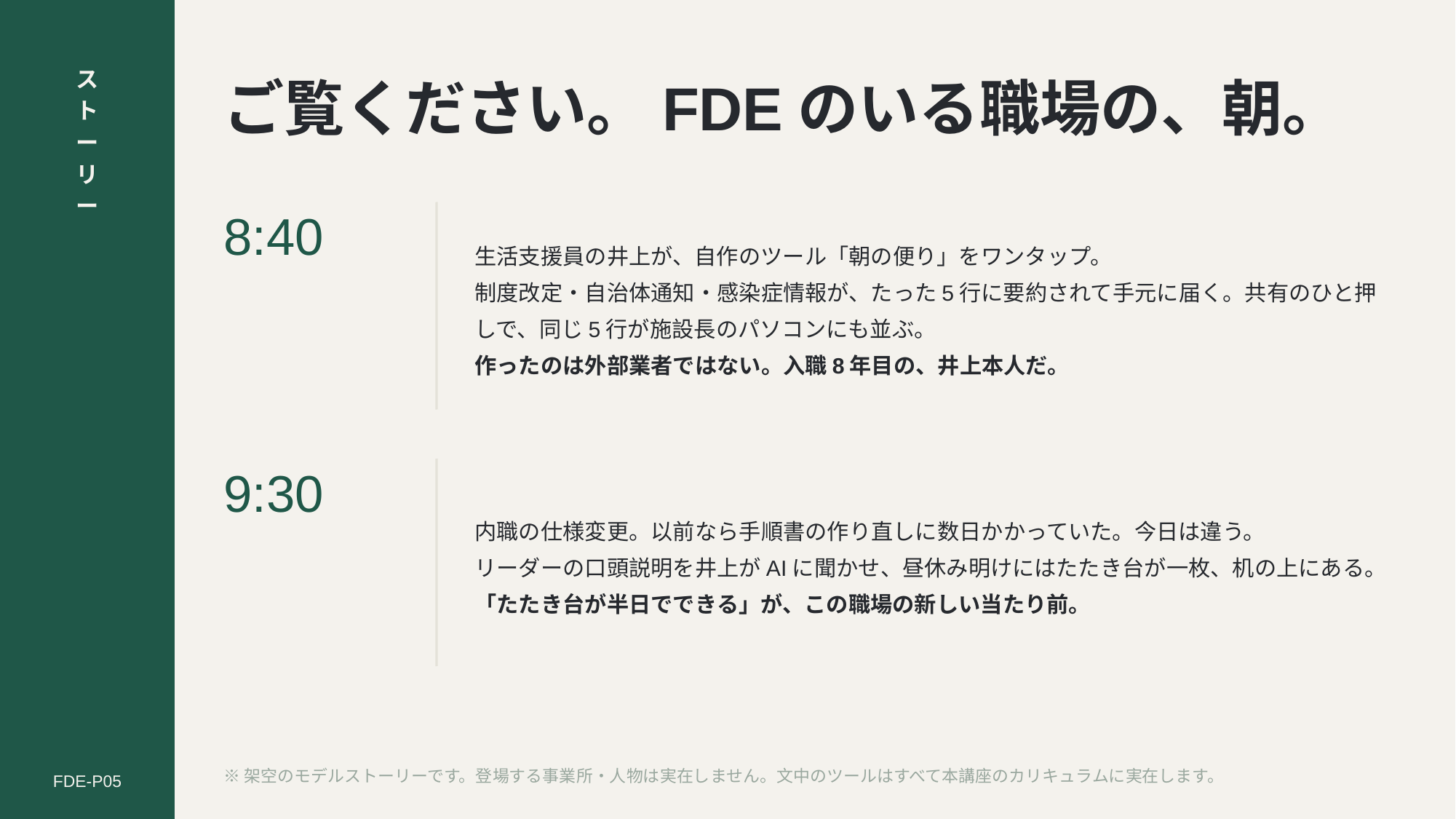

ス
ト
ー
リ
ー
ご覧ください。FDEのいる職場の、朝。
8:40
生活支援員の井上が、自作のツール「朝の便り」をワンタップ。
制度改定・自治体通知・感染症情報が、たった5行に要約されて手元に届く。共有のひと押しで、同じ5行が施設長のパソコンにも並ぶ。
作ったのは外部業者ではない。入職8年目の、井上本人だ。

9:30
内職の仕様変更。以前なら手順書の作り直しに数日かかっていた。今日は違う。
リーダーの口頭説明を井上がAIに聞かせ、昼休み明けにはたたき台が一枚、机の上にある。
「たたき台が半日でできる」が、この職場の新しい当たり前。

※架空のモデルストーリーです。登場する事業所・人物は実在しません。文中のツールはすべて本講座のカリキュラムに実在します。
FDE-P05